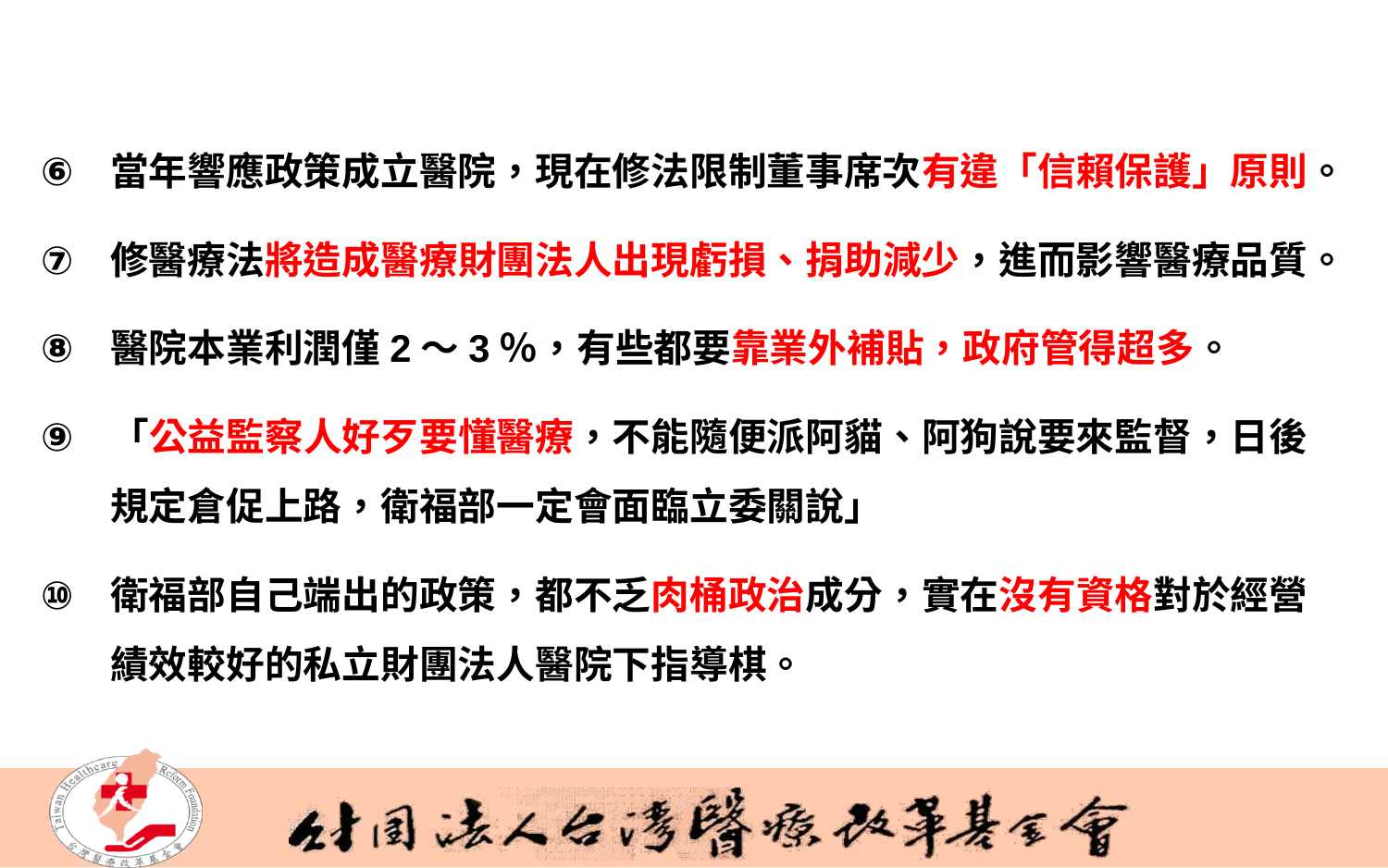

當年響應政策成立醫院，現在修法限制董事席次有違「信賴保護」原則。
修醫療法將造成醫療財團法人出現虧損、捐助減少，進而影響醫療品質。
醫院本業利潤僅2～3％，有些都要靠業外補貼，政府管得超多。
「公益監察人好歹要懂醫療，不能隨便派阿貓、阿狗說要來監督，日後規定倉促上路，衛福部一定會面臨立委關說」
衛福部自己端出的政策，都不乏肉桶政治成分，實在沒有資格對於經營績效較好的私立財團法人醫院下指導棋。